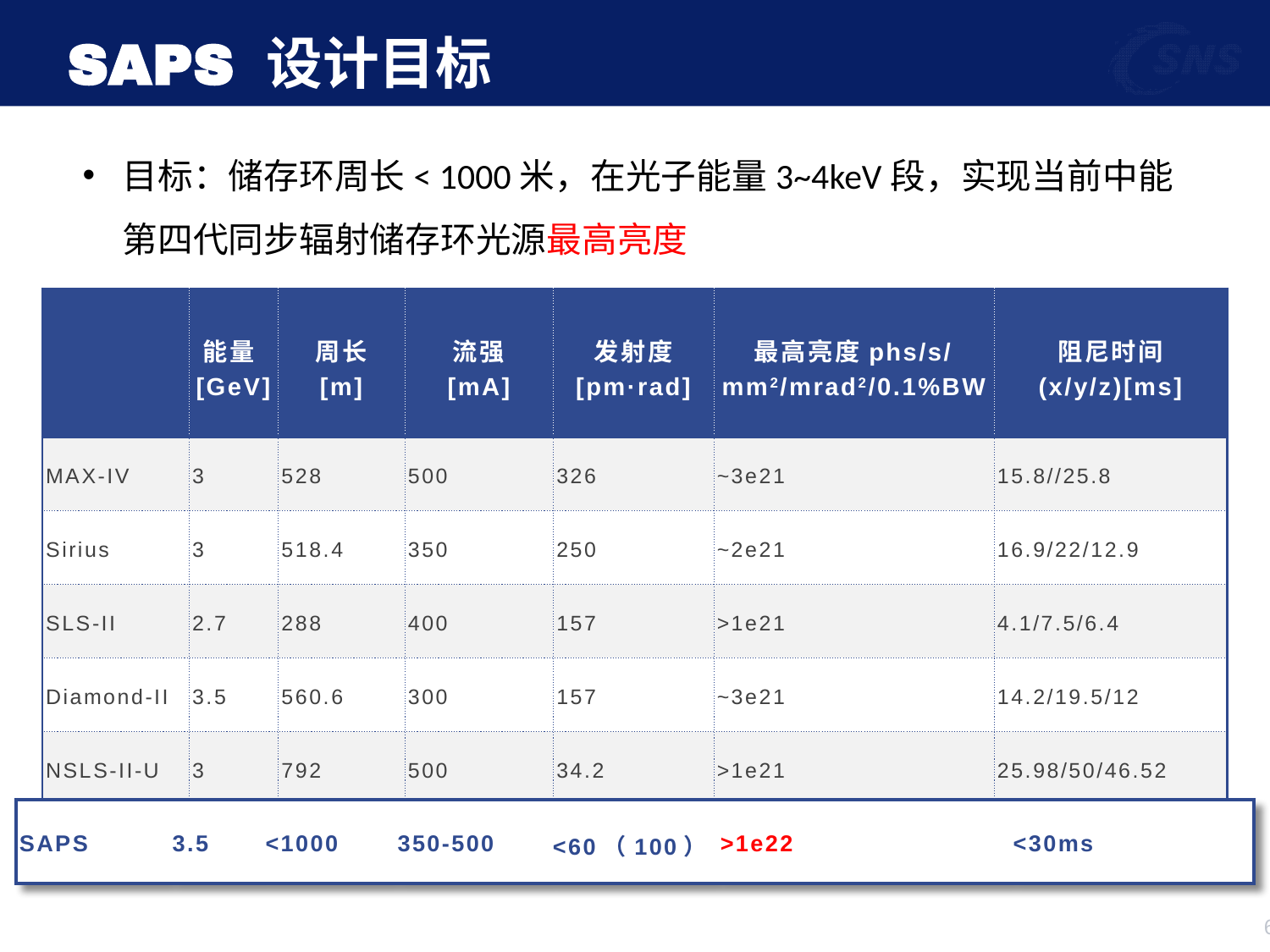

# SAPS 设计目标
目标：储存环周长< 1000米，在光子能量3~4keV段，实现当前中能第四代同步辐射储存环光源最高亮度
|  | 能量[GeV] | 周长 [m] | 流强 [mA] | 发射度 [pm·rad] | 最高亮度phs/s/mm2/mrad2/0.1%BW | 阻尼时间 (x/y/z)[ms] |
| --- | --- | --- | --- | --- | --- | --- |
| MAX-IV | 3 | 528 | 500 | 326 | ~3e21 | 15.8//25.8 |
| Sirius | 3 | 518.4 | 350 | 250 | ~2e21 | 16.9/22/12.9 |
| SLS-II | 2.7 | 288 | 400 | 157 | >1e21 | 4.1/7.5/6.4 |
| Diamond-II | 3.5 | 560.6 | 300 | 157 | ~3e21 | 14.2/19.5/12 |
| NSLS-II-U | 3 | 792 | 500 | 34.2 | >1e21 | 25.98/50/46.52 |
| SAPS | 3.5 | <1000 | 350-500 | <60（100） | >1e22 | <30ms |
| SAPS | 3.5 | <1000 | 350-500 | <60（100） | >1e22 | <30ms |
| --- | --- | --- | --- | --- | --- | --- |